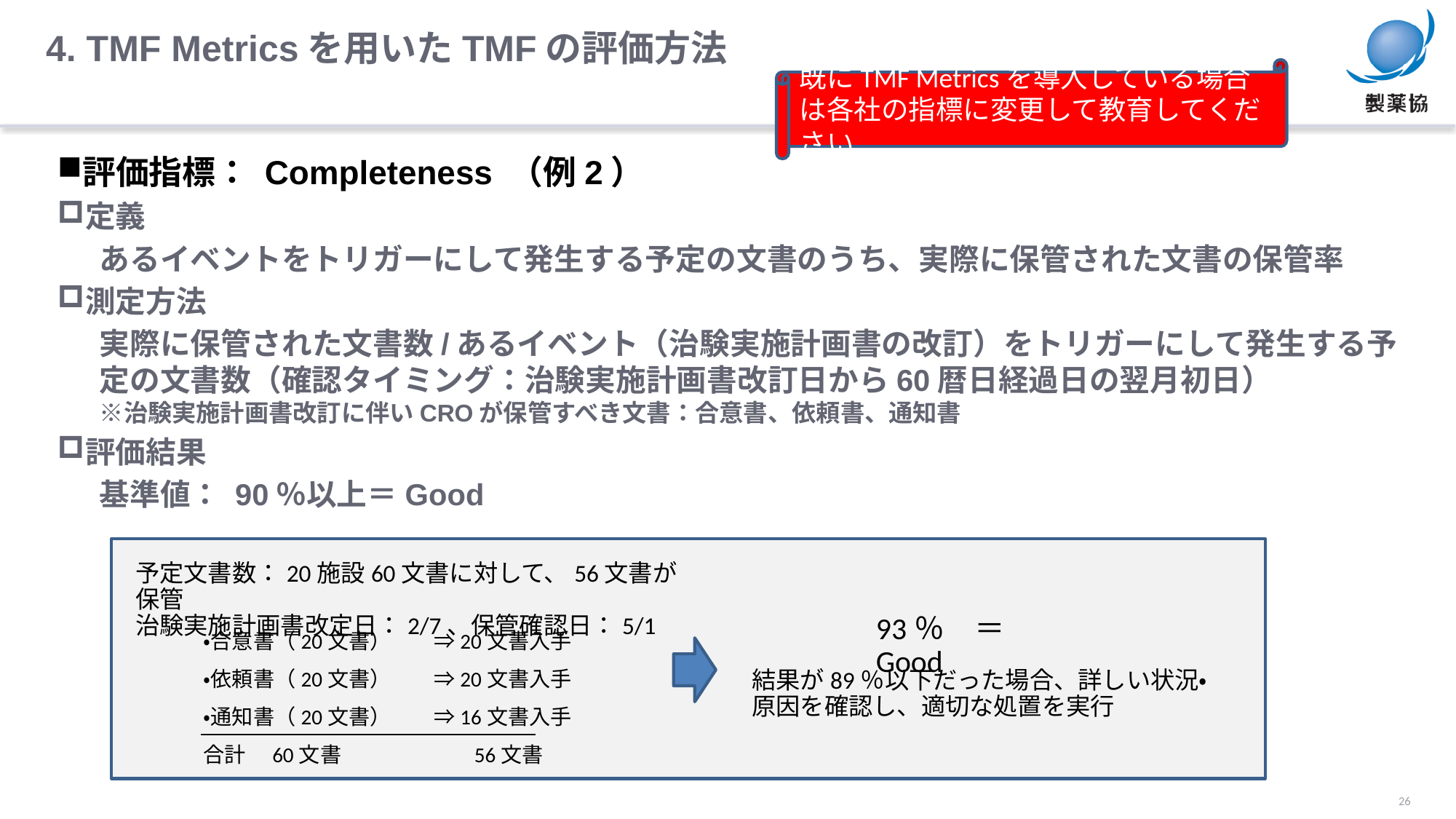

4. TMF Metricsを用いたTMFの評価方法
既にTMF Metricsを導入している場合は各社の指標に変更して教育してください
評価指標： Completeness （例2）
定義
あるイベントをトリガーにして発生する予定の文書のうち、実際に保管された文書の保管率
測定方法
実際に保管された文書数/あるイベント（治験実施計画書の改訂）をトリガーにして発生する予定の文書数（確認タイミング：治験実施計画書改訂日から60暦日経過日の翌月初日）
※治験実施計画書改訂に伴いCROが保管すべき文書：合意書、依頼書、通知書
評価結果
基準値： 90％以上＝Good

予定文書数：20施設60文書に対して、56文書が保管
治験実施計画書改定日：2/7、保管確認日：5/1
93％　＝　Good
・合意書（20文書）　　⇒20文書入手
・依頼書（20文書）　　⇒20文書入手
・通知書（20文書）　　⇒16文書入手
合計　60文書　　　　　　56文書

結果が89％以下だった場合、詳しい状況・原因を確認し、適切な処置を実行
26